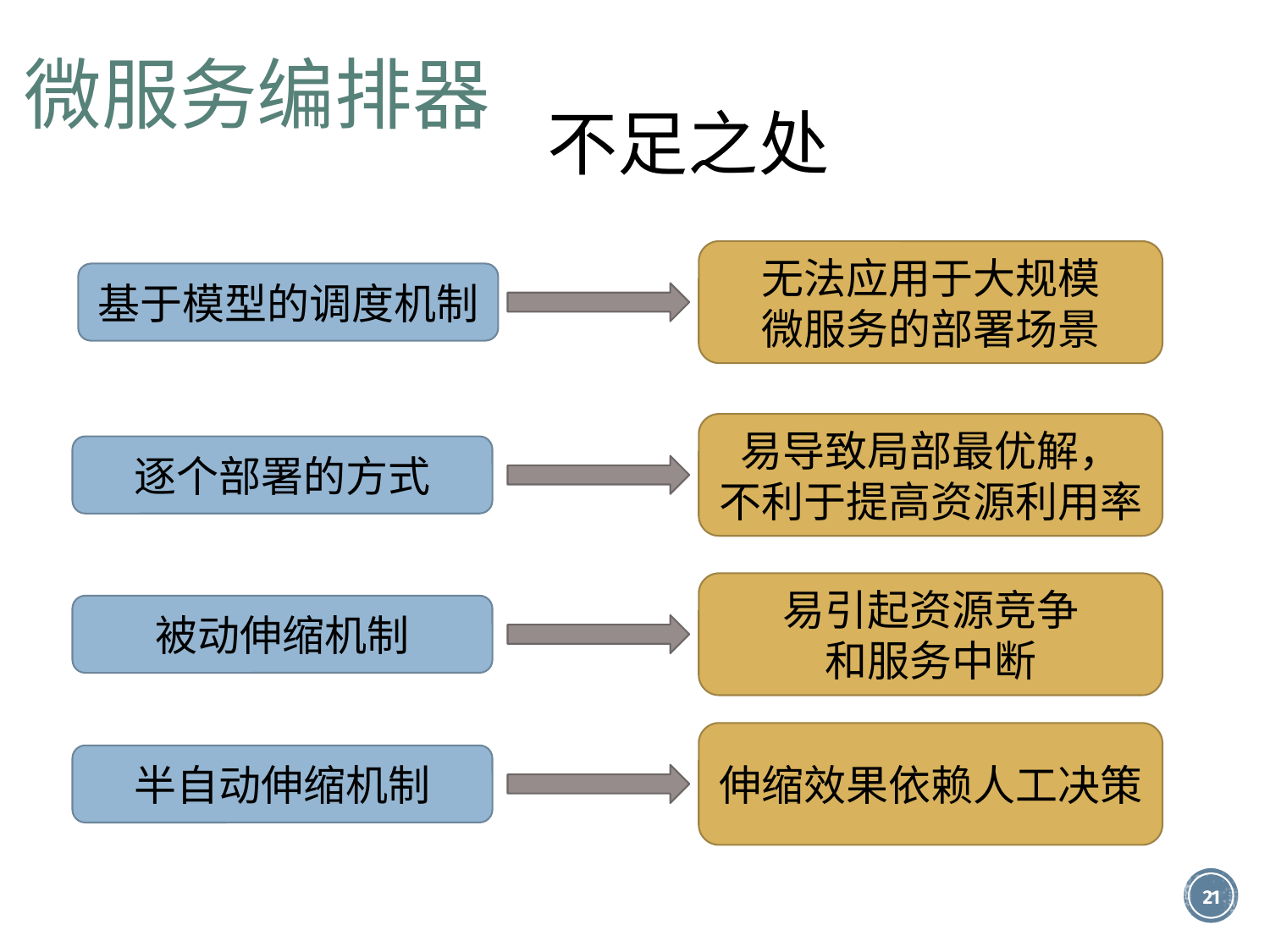

微服务编排器
不足之处
无法应用于大规模
微服务的部署场景
基于模型的调度机制

易导致局部最优解，
不利于提高资源利用率
逐个部署的方式

易引起资源竞争
和服务中断
被动伸缩机制

伸缩效果依赖人工决策
半自动伸缩机制

21